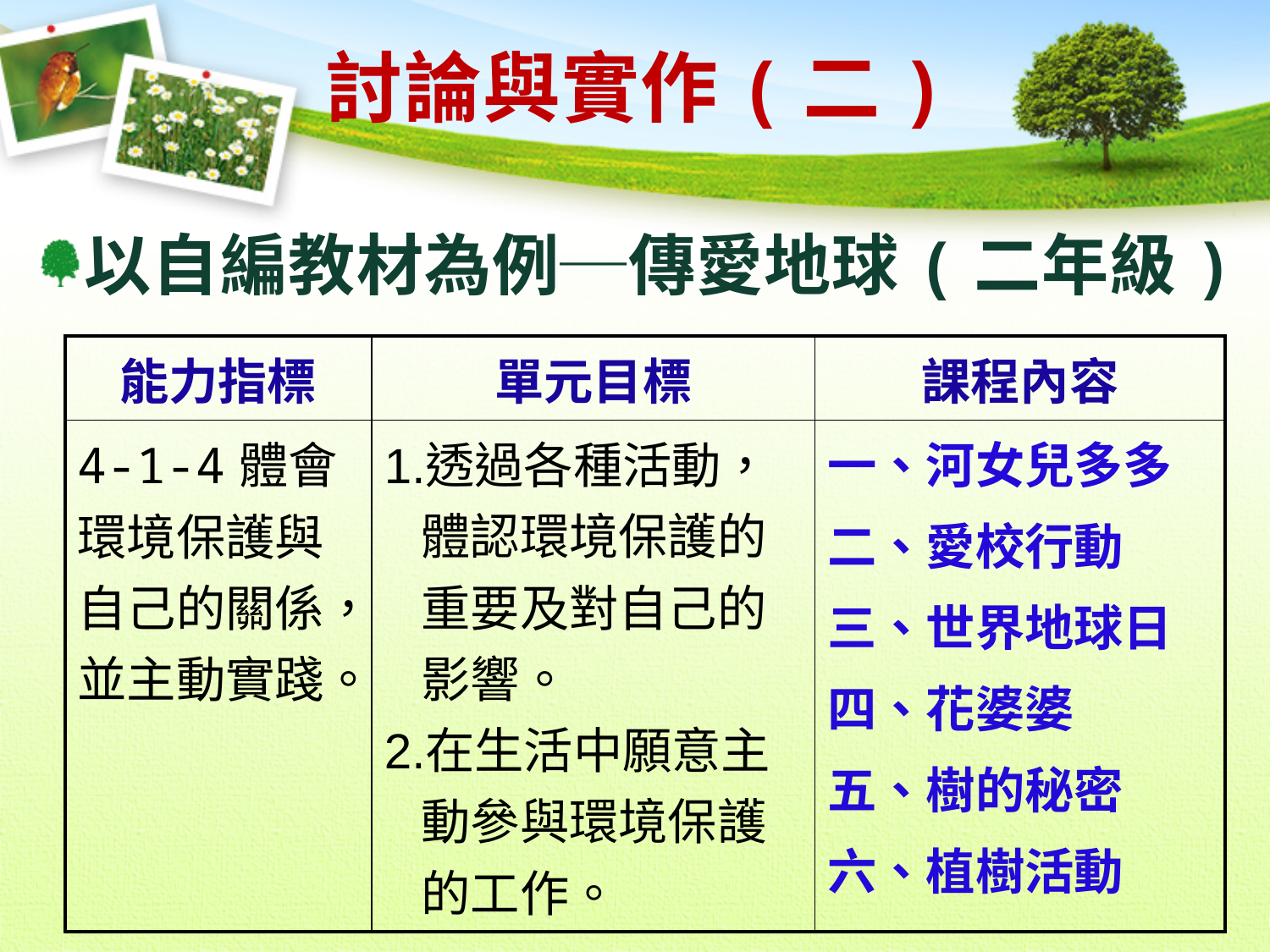

# 討論與實作(二)
以自編教材為例─傳愛地球(二年級)
| 能力指標 | 單元目標 | 課程內容 |
| --- | --- | --- |
| 4-1-4體會環境保護與自己的關係，並主動實踐。 | 透過各種活動，體認環境保護的重要及對自己的影響。 在生活中願意主動參與環境保護的工作。 | 一、河女兒多多 二、愛校行動 三、世界地球日 四、花婆婆 五、樹的秘密 六、植樹活動 |